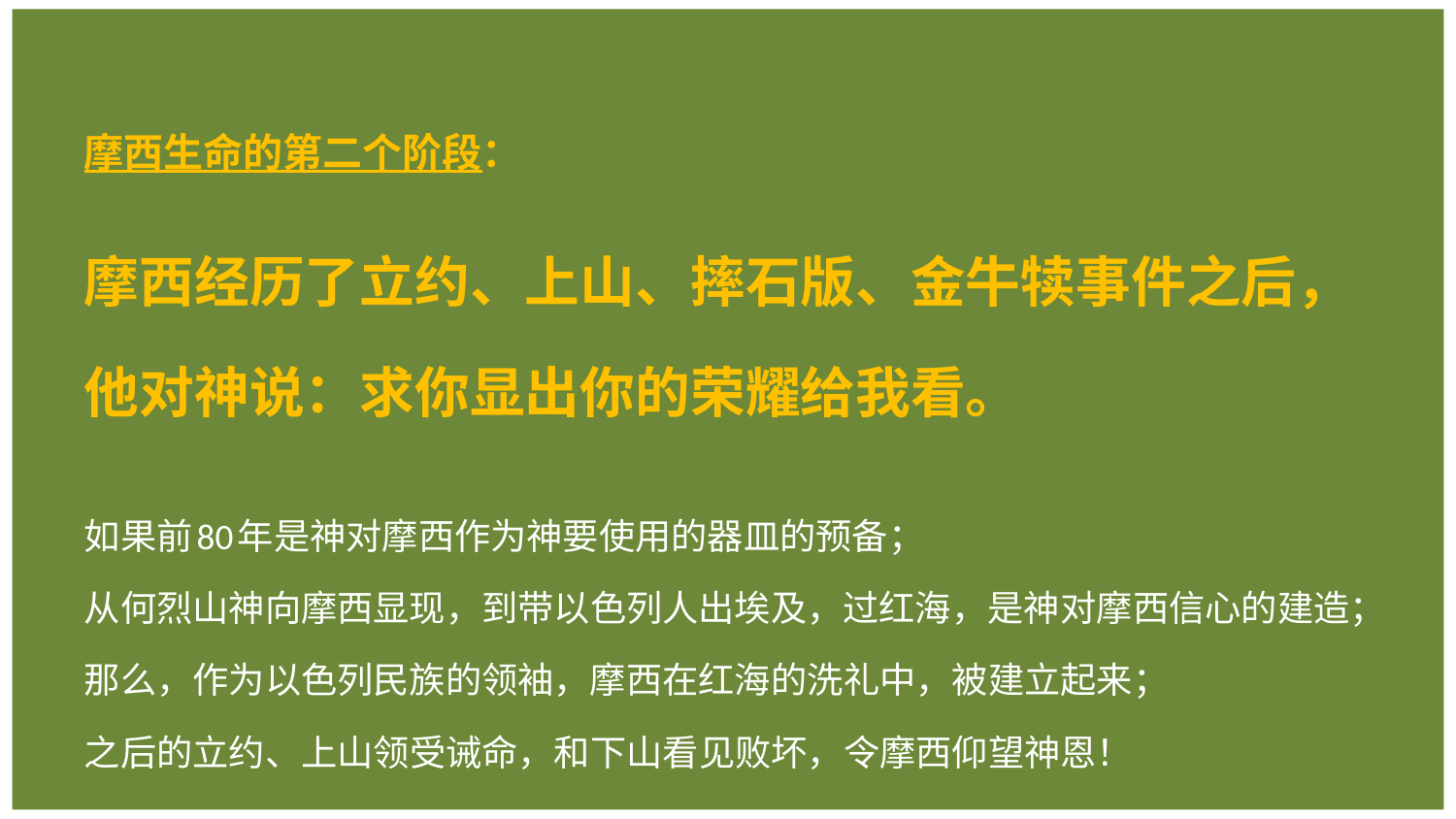

摩西生命的第二个阶段：

摩西经历了立约、上山、摔石版、金牛犊事件之后，
他对神说：求你显出你的荣耀给我看。

如果前80年是神对摩西作为神要使用的器皿的预备；
从何烈山神向摩西显现，到带以色列人出埃及，过红海，是神对摩西信心的建造；
那么，作为以色列民族的领袖，摩西在红海的洗礼中，被建立起来；
之后的立约、上山领受诫命，和下山看见败坏，令摩西仰望神恩！